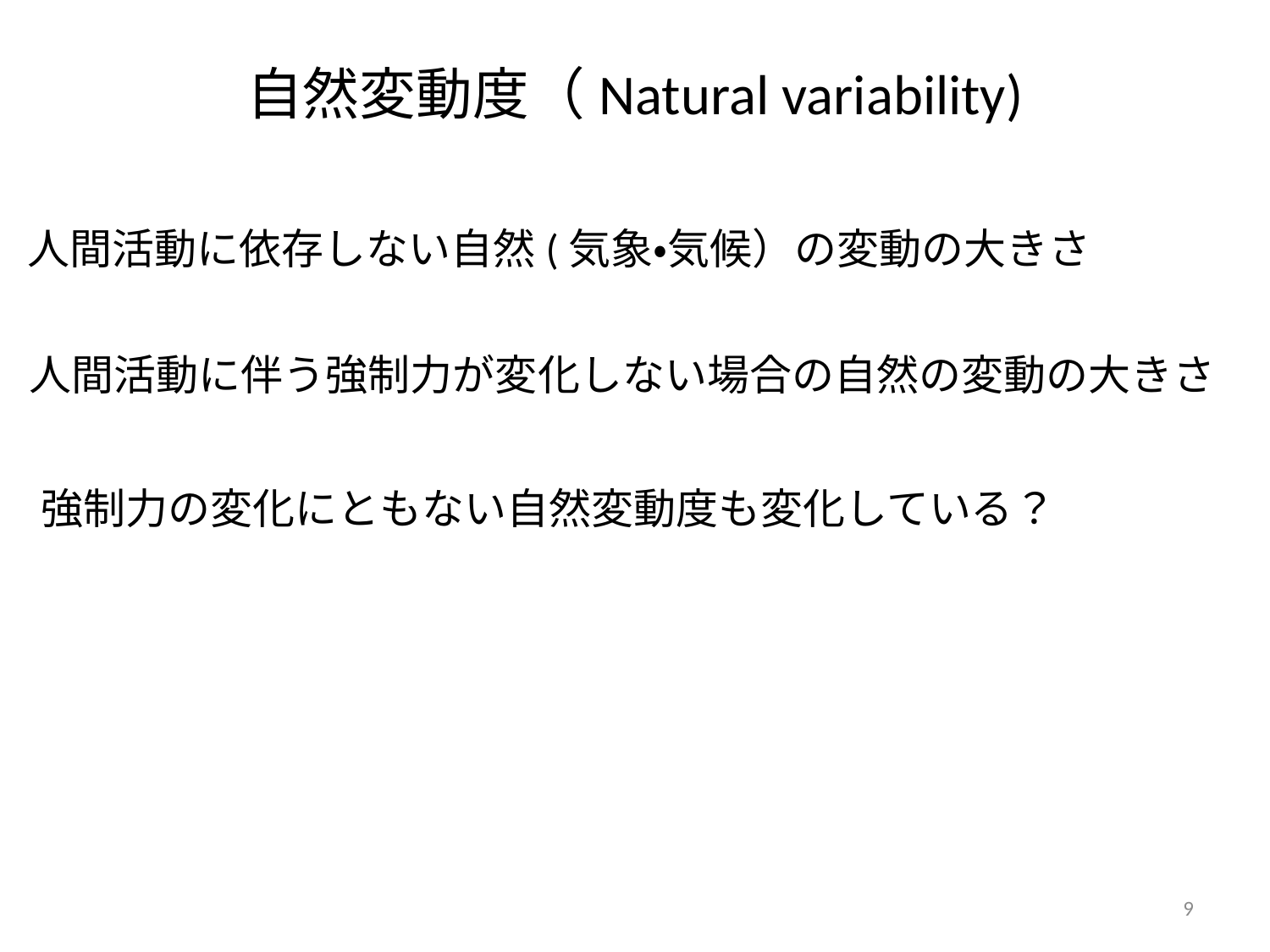

# 自然変動度（Natural variability)
人間活動に依存しない自然(気象・気候）の変動の大きさ
人間活動に伴う強制力が変化しない場合の自然の変動の大きさ
強制力の変化にともない自然変動度も変化している？
9